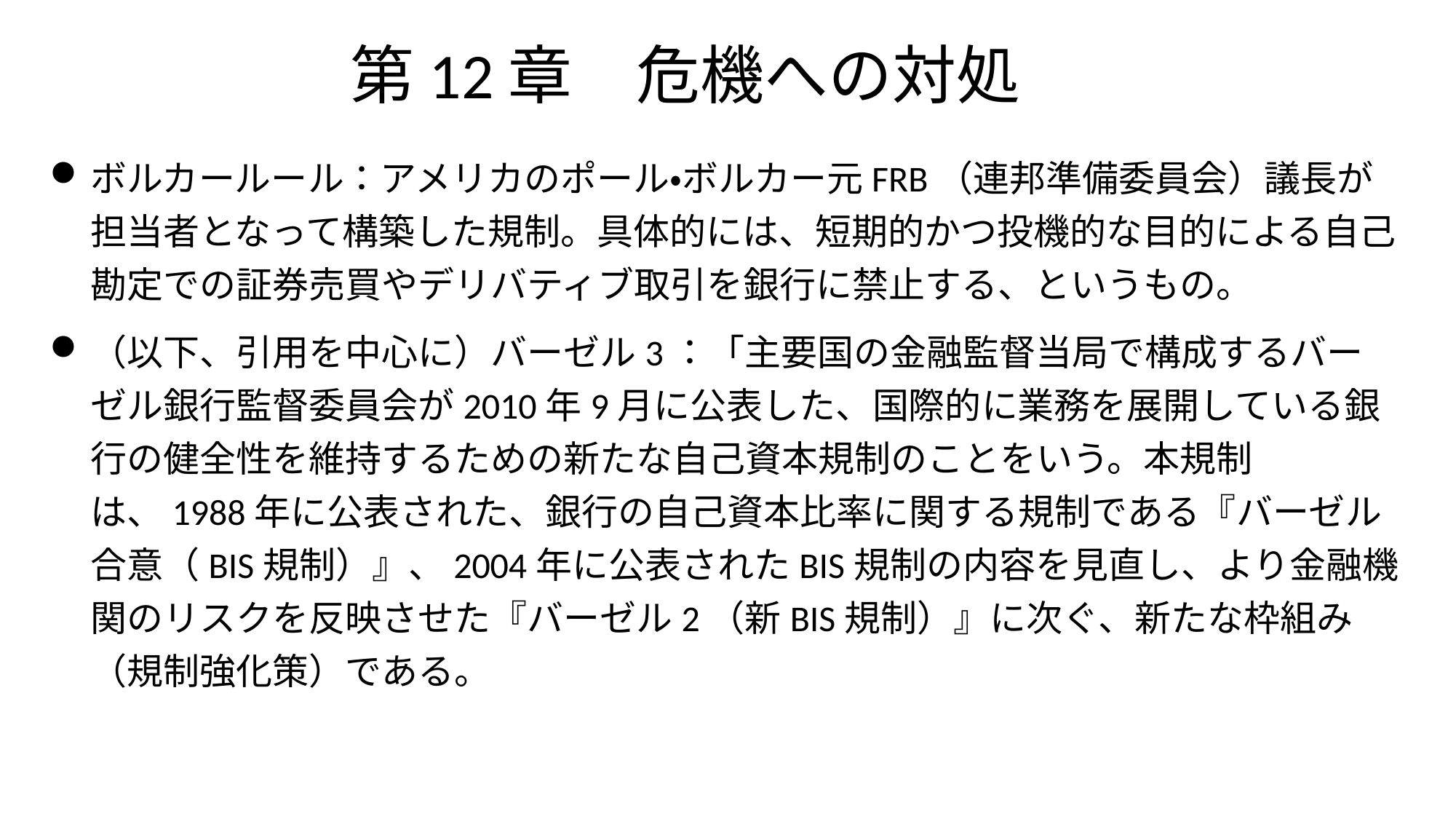

# 第12章　危機への対処
ボルカールール：アメリカのポール・ボルカー元FRB（連邦準備委員会）議長が担当者となって構築した規制。具体的には、短期的かつ投機的な目的による自己勘定での証券売買やデリバティブ取引を銀行に禁止する、というもの。
（以下、引用を中心に）バーゼル3：「主要国の金融監督当局で構成するバーゼル銀行監督委員会が2010年9月に公表した、国際的に業務を展開している銀行の健全性を維持するための新たな自己資本規制のことをいう。本規制は、1988年に公表された、銀行の自己資本比率に関する規制である『バーゼル合意（BIS規制）』、2004年に公表されたBIS規制の内容を見直し、より金融機関のリスクを反映させた『バーゼル2（新BIS規制）』に次ぐ、新たな枠組み（規制強化策）である。